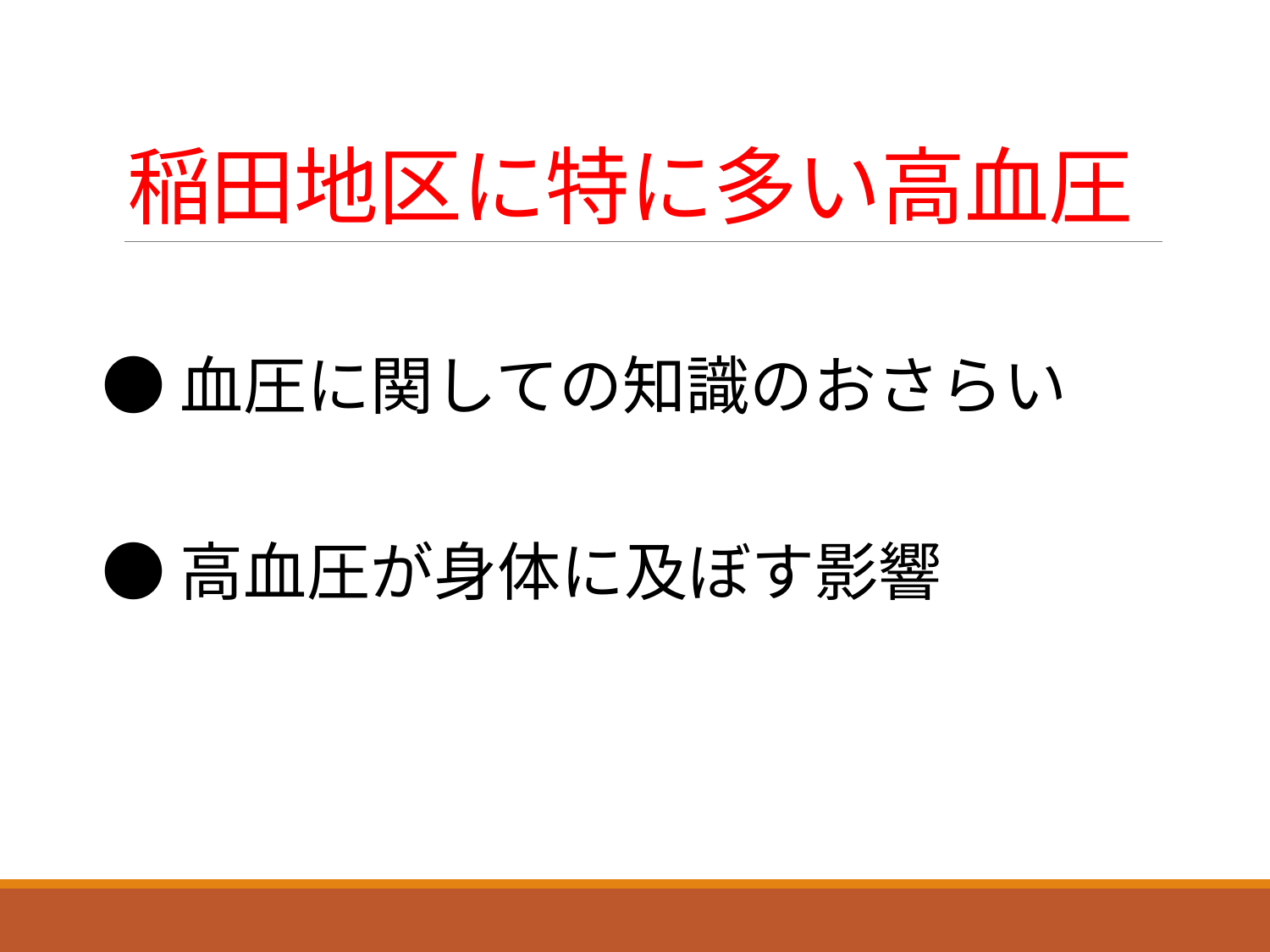

# 稲田地区に特に多い高血圧
●血圧に関しての知識のおさらい

●高血圧が身体に及ぼす影響